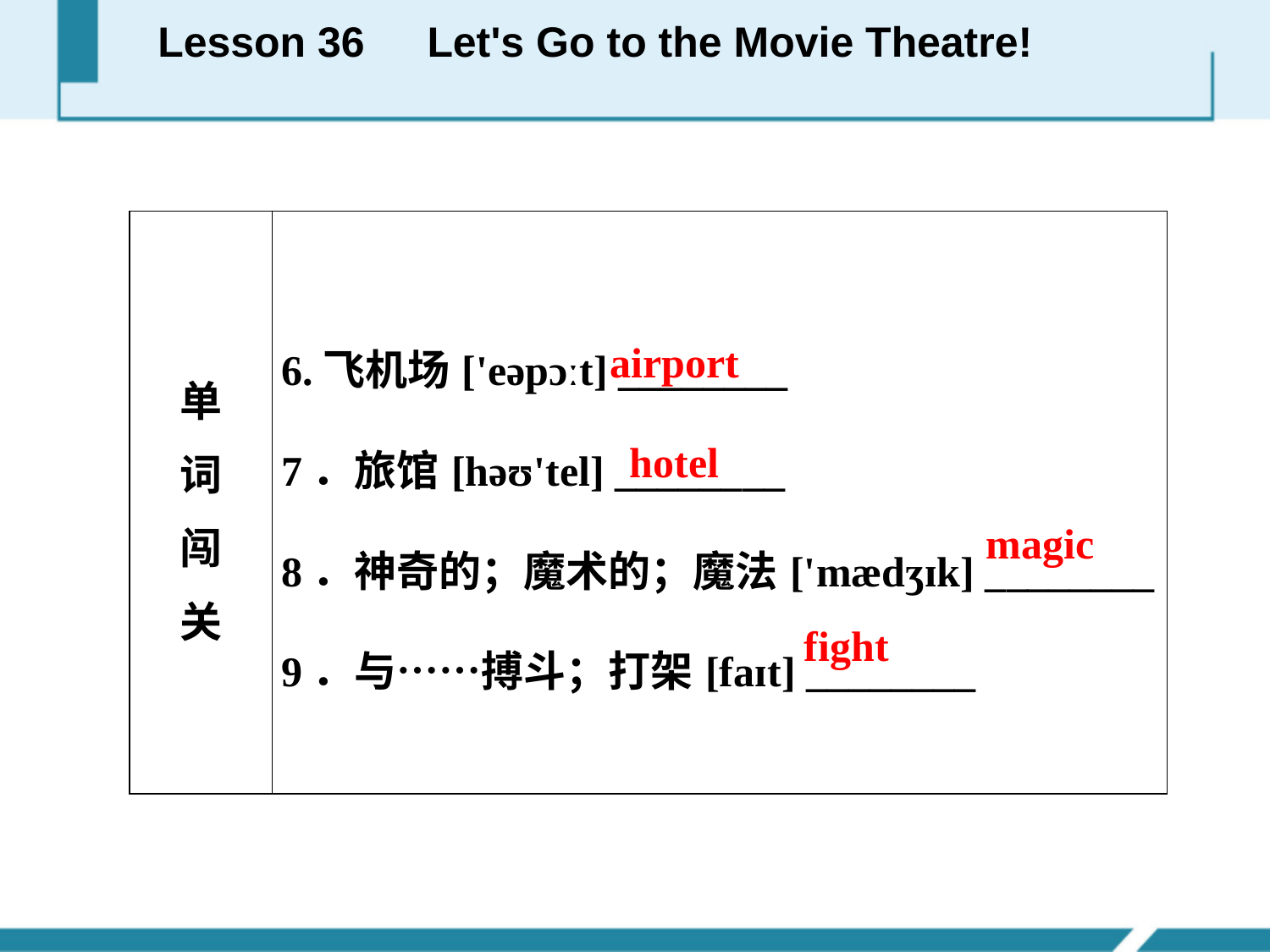

Lesson 36　Let's Go to the Movie Theatre!
| 单 词 闯 关 | 6.飞机场['eəpɔːt] \_\_\_\_\_\_\_\_ 7．旅馆[həʊ'tel] \_\_\_\_\_\_\_\_ 8．神奇的；魔术的；魔法['mædʒɪk] \_\_\_\_\_\_\_\_ 9．与……搏斗；打架[faɪt] \_\_\_\_\_\_\_\_ |
| --- | --- |
airport

hotel
magic
fight